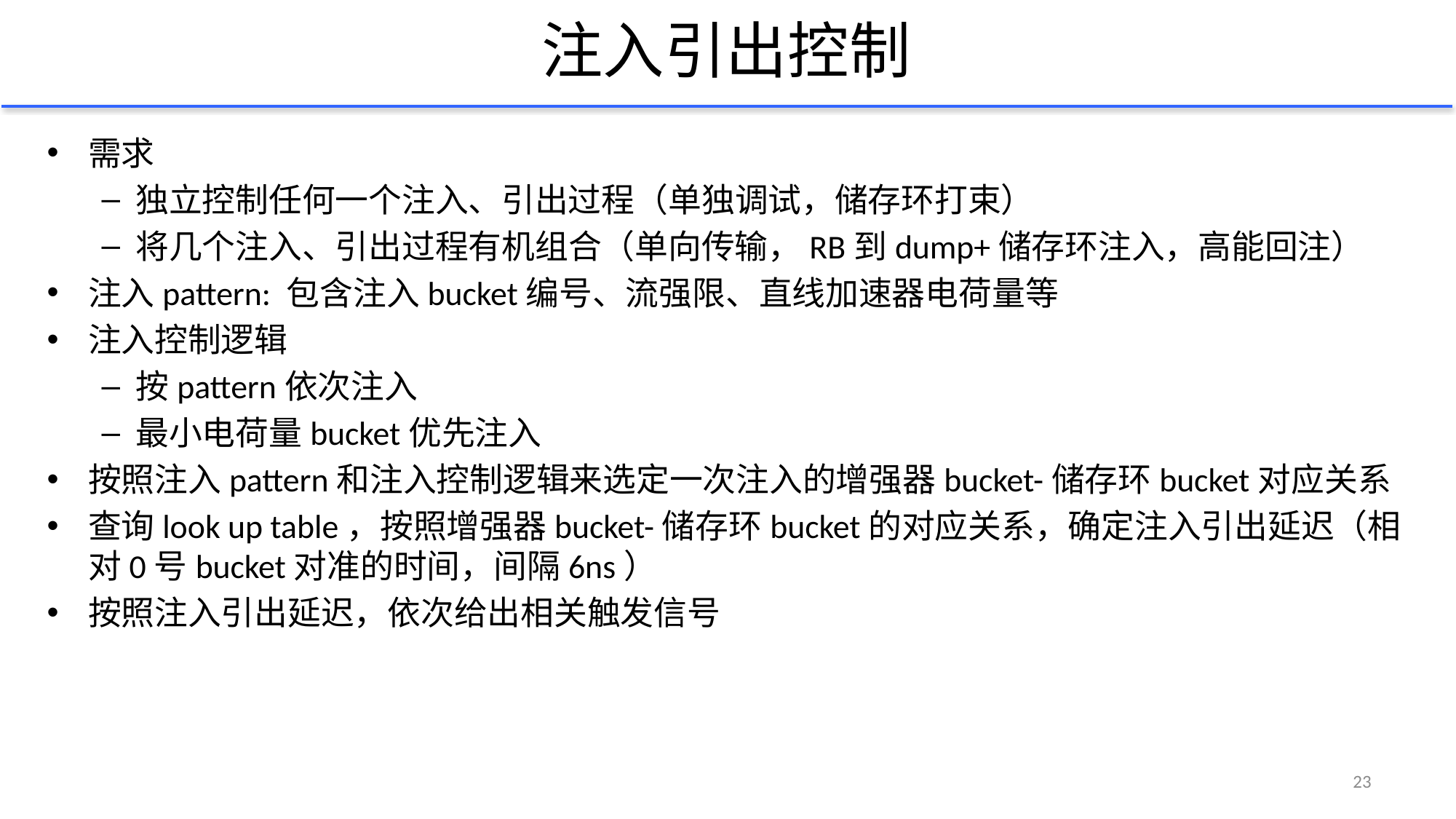

# 注入引出控制
需求
独立控制任何一个注入、引出过程（单独调试，储存环打束）
将几个注入、引出过程有机组合（单向传输，RB到dump+储存环注入，高能回注）
注入pattern: 包含注入bucket编号、流强限、直线加速器电荷量等
注入控制逻辑
按pattern依次注入
最小电荷量bucket优先注入
按照注入pattern和注入控制逻辑来选定一次注入的增强器bucket-储存环bucket对应关系
查询look up table，按照增强器bucket-储存环bucket的对应关系，确定注入引出延迟（相对0号bucket对准的时间，间隔6ns）
按照注入引出延迟，依次给出相关触发信号

23